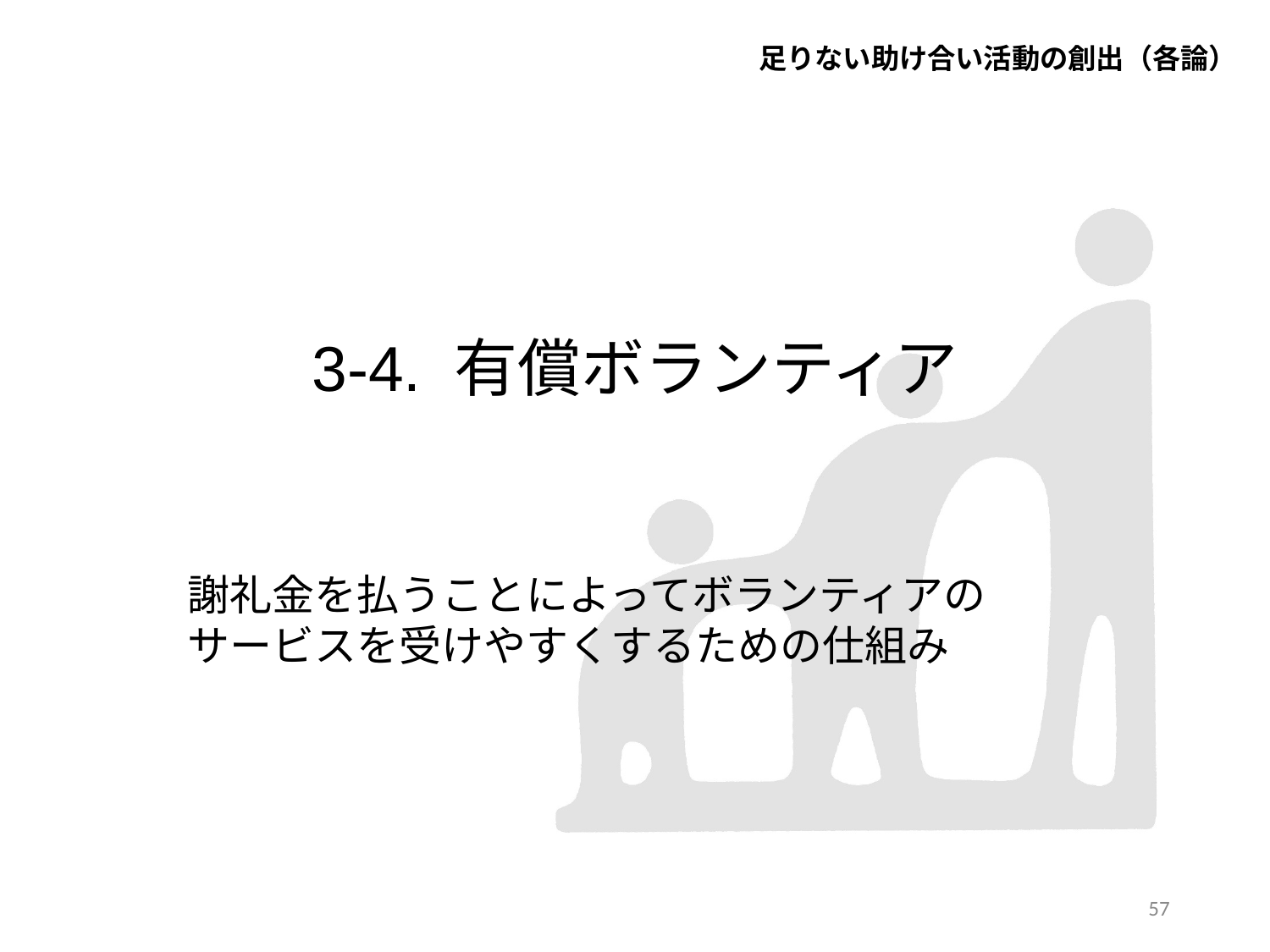

足りない助け合い活動の創出（各論）
# 3-4. 有償ボランティア
謝礼金を払うことによってボランティアの
サービスを受けやすくするための仕組み
57